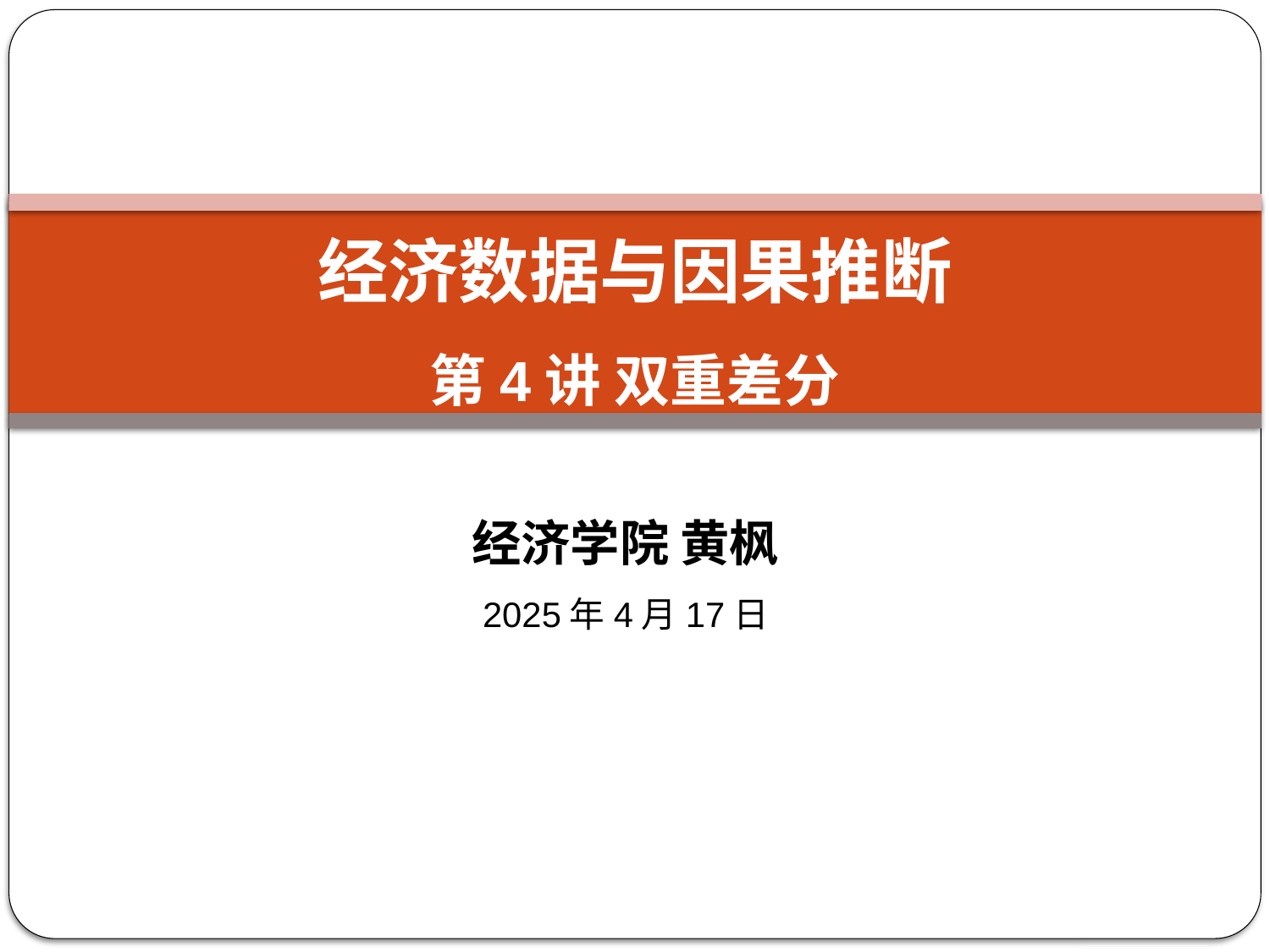

# 经济数据与因果推断 第4讲 双重差分
经济学院 黄枫
2025年4月17日